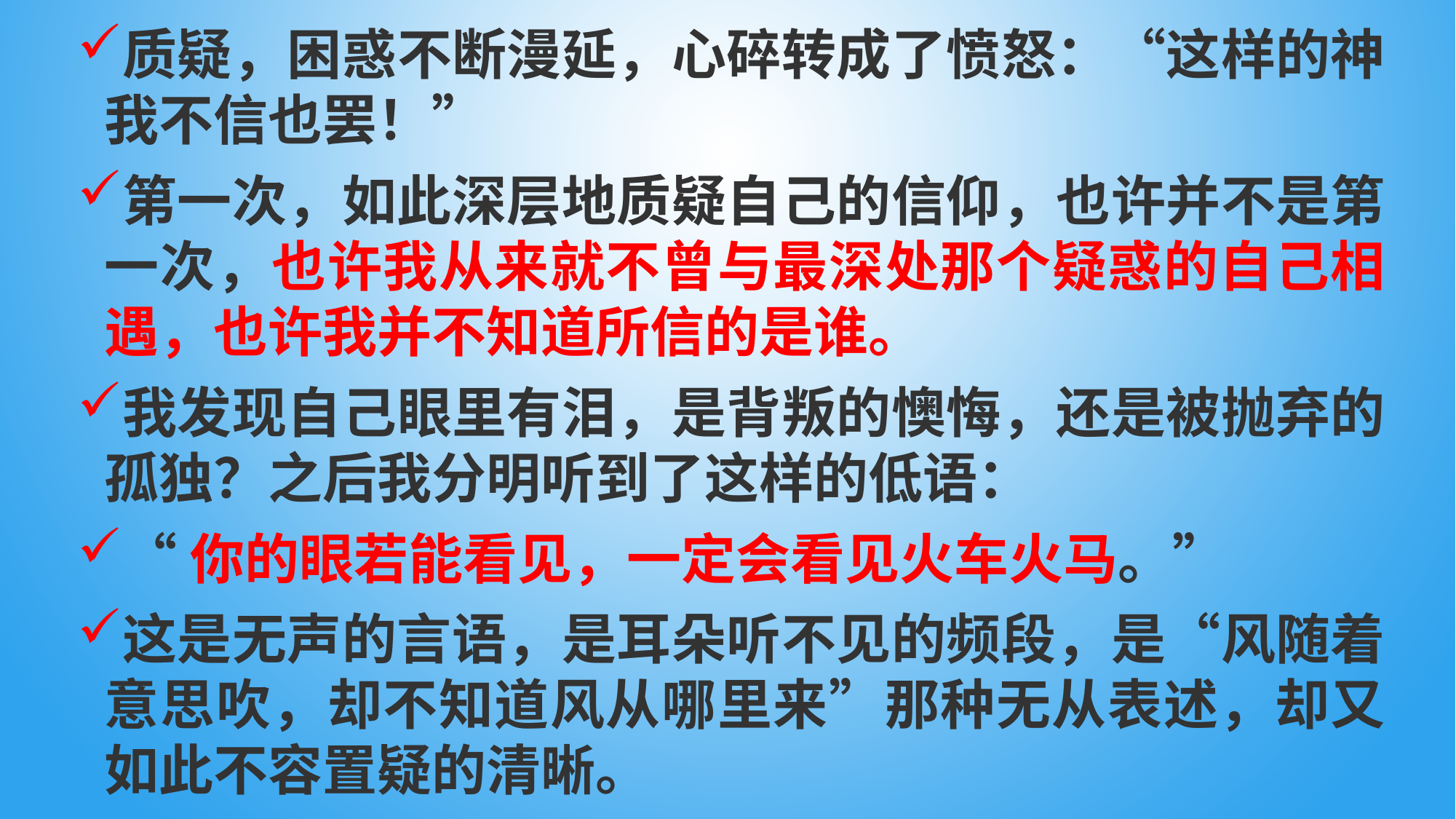

质疑，困惑不断漫延，心碎转成了愤怒：“这样的神我不信也罢！”
第一次，如此深层地质疑自己的信仰，也许并不是第一次，也许我从来就不曾与最深处那个疑惑的自己相遇，也许我并不知道所信的是谁。
我发现自己眼里有泪，是背叛的懊悔，还是被抛弃的孤独？之后我分明听到了这样的低语：
“你的眼若能看见，一定会看见火车火马。”
这是无声的言语，是耳朵听不见的频段，是“风随着意思吹，却不知道风从哪里来”那种无从表述，却又如此不容置疑的清晰。